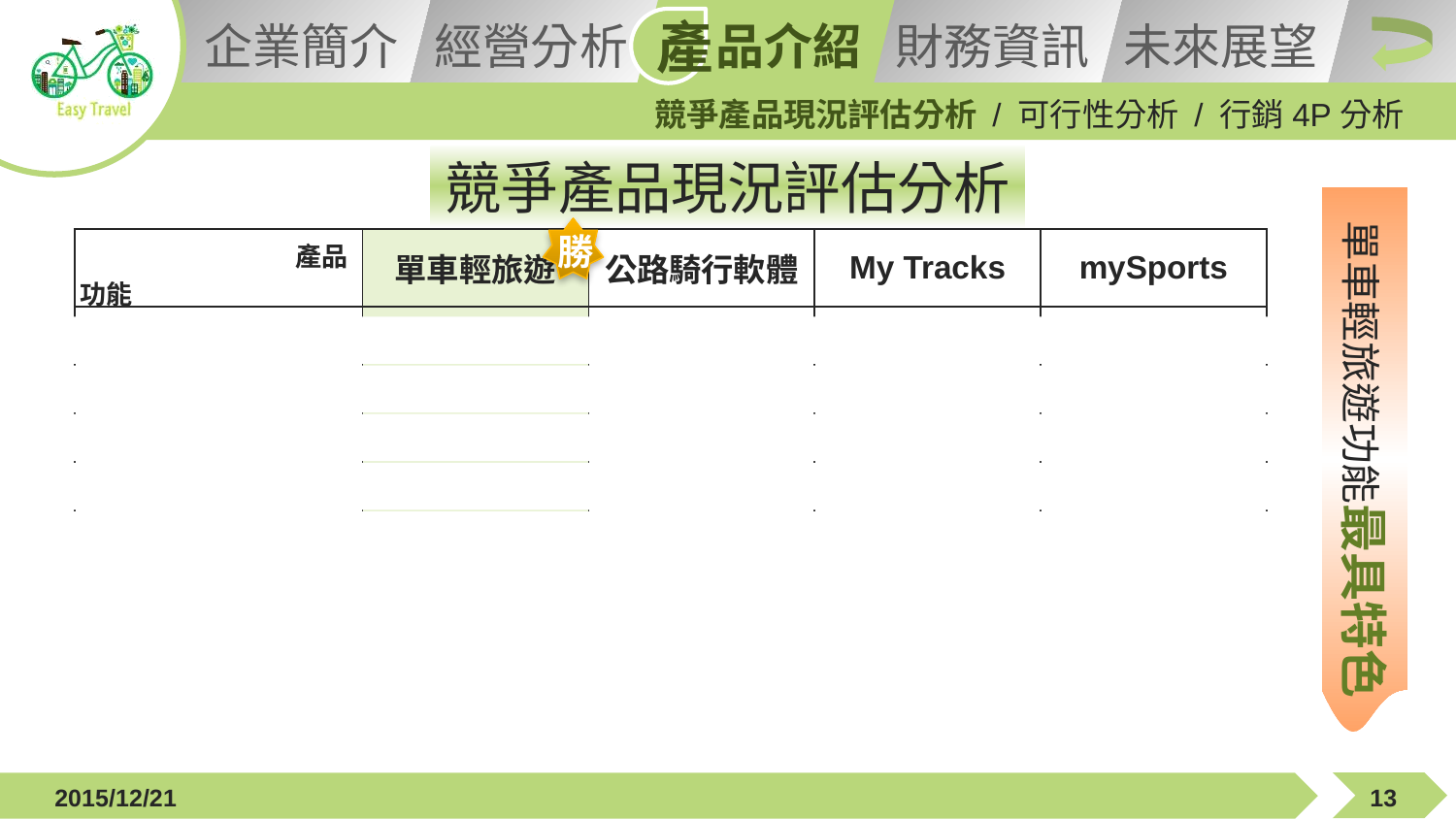

競爭產品現況評估分析 / 可行性分析 / 行銷4P分析
競爭產品現況評估分析
單車輕旅遊功能最具特色

勝
| 產品 功能 | 單車輕旅遊 | 公路騎行軟體 | My Tracks | mySports |
| --- | --- | --- | --- | --- |
| 路線規劃及難易度選擇 | O | X | X | X |
| 旅遊照片與心得分享 | O |  |  |  |
| GPS定位服務 | O |  |  | X |
| 獎品制度及點數競賽 | O | X | X | X |
| 免費下載 | O | X |  |  |
| 運動數據紀錄 | O |  |  |  |
| 緊急連絡人機制 | O | X | X | X |
| 可舉辦活動 | O | X | X |  |
| 中文介面 | O |  | X |  |

2015/12/21
13